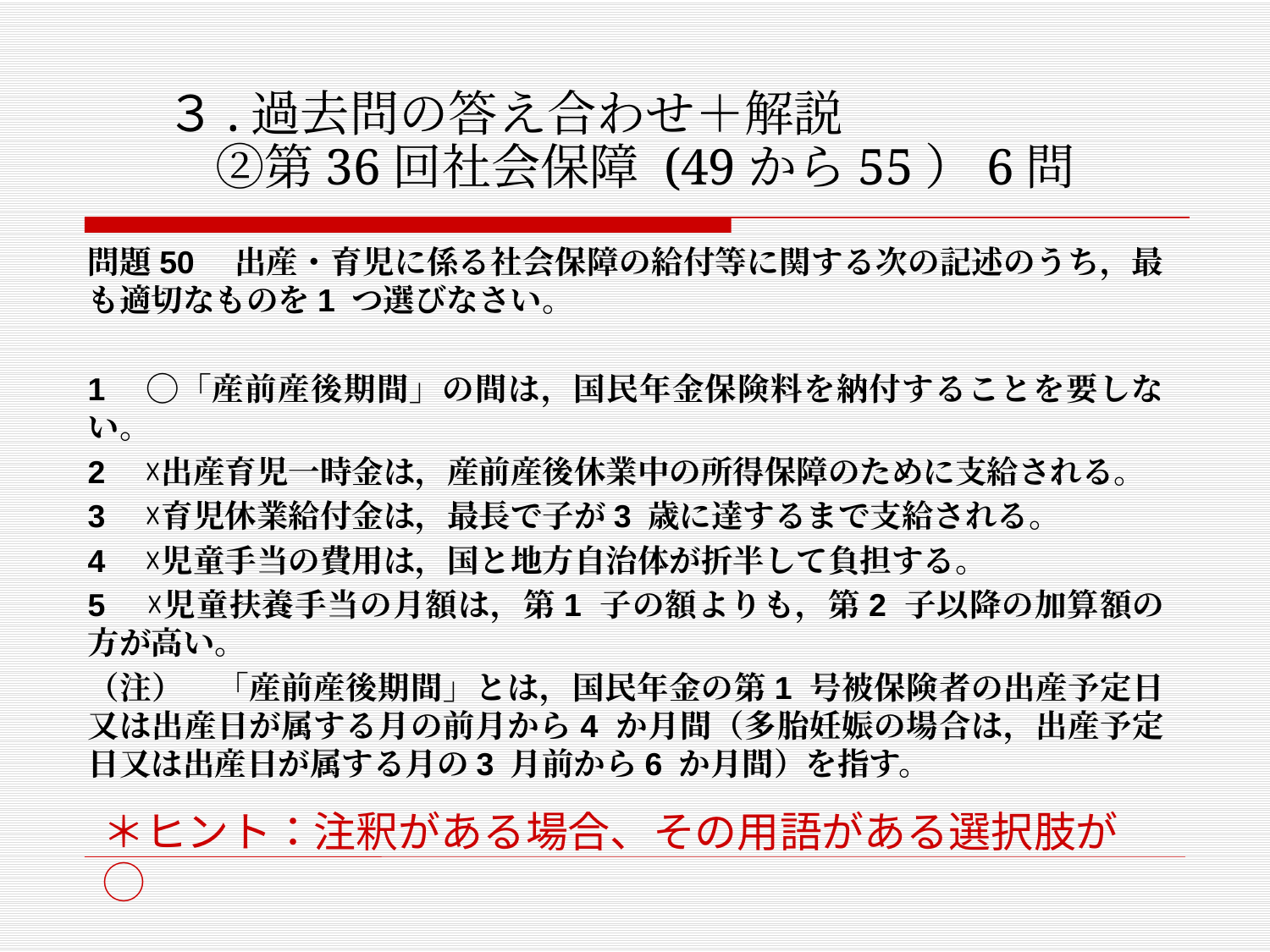

# ３.過去問の答え合わせ＋解説 　②第36回社会保障 (49から55）6問
問題50　出産・育児に係る社会保障の給付等に関する次の記述のうち，最も適切なものを1 つ選びなさい。

1　◯「産前産後期間」の間は，国民年金保険料を納付することを要しない。
2　☓出産育児一時金は，産前産後休業中の所得保障のために支給される。
3　☓育児休業給付金は，最長で子が3 歳に達するまで支給される。
4　☓児童手当の費用は，国と地方自治体が折半して負担する。
5　☓児童扶養手当の月額は，第1 子の額よりも，第2 子以降の加算額の方が高い。
（注）　「産前産後期間」とは，国民年金の第1 号被保険者の出産予定日又は出産日が属する月の前月から4 か月間（多胎妊娠の場合は，出産予定日又は出産日が属する月の3 月前から6 か月間）を指す。

＊ヒント：注釈がある場合、その用語がある選択肢が◯